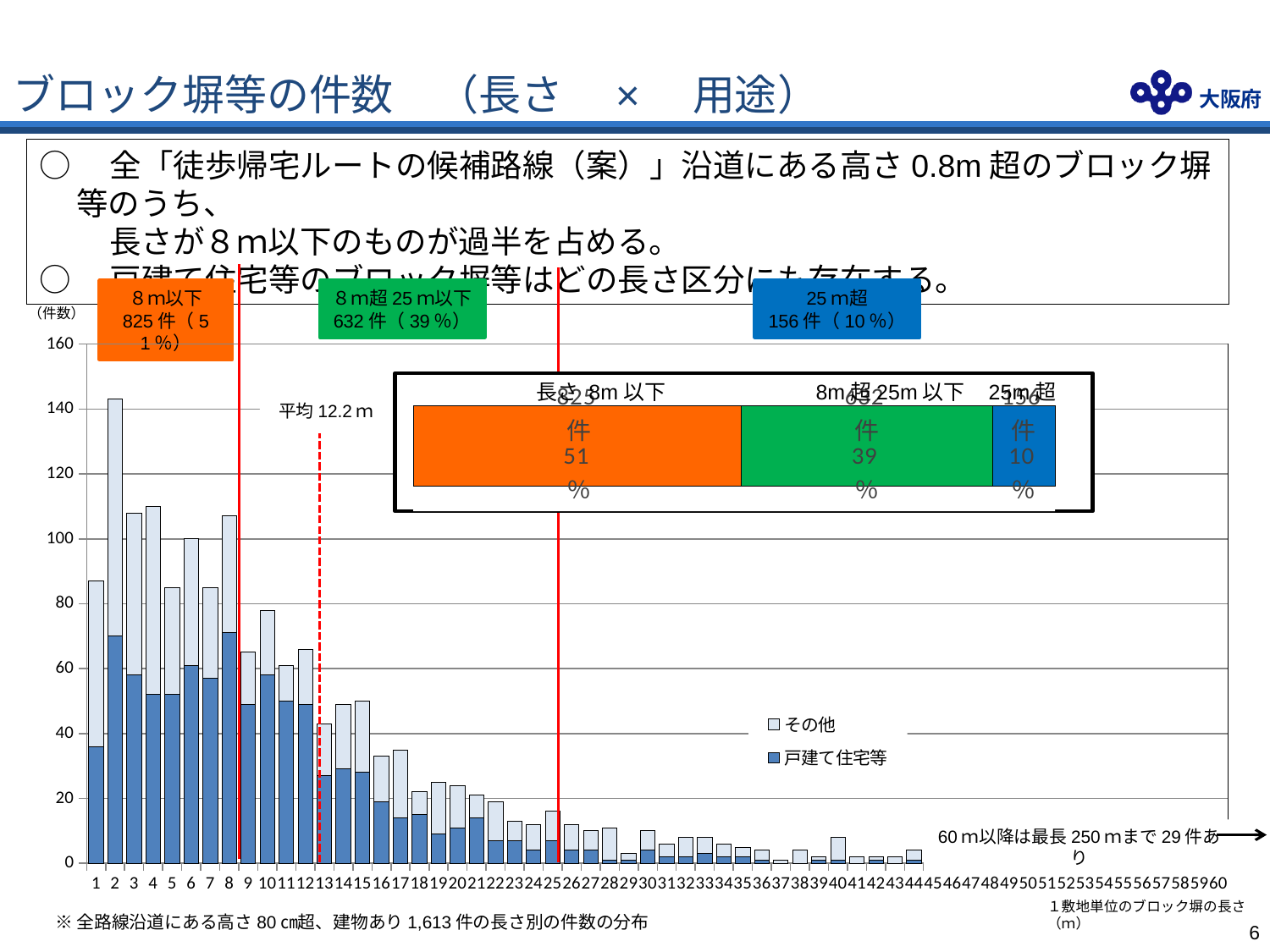

# ブロック塀等の件数　（長さ　×　用途）
○　全「徒歩帰宅ルートの候補路線（案）」沿道にある高さ0.8m超のブロック塀等のうち、
　 　長さが８ｍ以下のものが過半を占める。
○　戸建て住宅等のブロック塀等はどの長さ区分にも存在する。
８ｍ以下
825件（51％）
８ｍ超25ｍ以下
632件（39％）
25ｍ超
156件（10％）
（件数）

### Chart

| Category | 戸建て住宅等 | その他 |
|---|---|---|
| 1 | 36.0 | 51.0 |
| 2 | 70.0 | 73.0 |
| 3 | 58.0 | 50.0 |
| 4 | 52.0 | 58.0 |
| 5 | 52.0 | 33.0 |
| 6 | 61.0 | 39.0 |
| 7 | 57.0 | 28.0 |
| 8 | 71.0 | 36.0 |
| 9 | 49.0 | 16.0 |
| 10 | 58.0 | 20.0 |
| 11 | 50.0 | 11.0 |
| 12 | 49.0 | 17.0 |
| 13 | 27.0 | 16.0 |
| 14 | 29.0 | 20.0 |
| 15 | 28.0 | 22.0 |
| 16 | 19.0 | 14.0 |
| 17 | 14.0 | 21.0 |
| 18 | 15.0 | 7.0 |
| 19 | 9.0 | 16.0 |
| 20 | 11.0 | 13.0 |
| 21 | 14.0 | 7.0 |
| 22 | 7.0 | 12.0 |
| 23 | 7.0 | 6.0 |
| 24 | 4.0 | 8.0 |
| 25 | 7.0 | 9.0 |
| 26 | 4.0 | 8.0 |
| 27 | 4.0 | 6.0 |
| 28 | 1.0 | 10.0 |
| 29 | 1.0 | 2.0 |
| 30 | 4.0 | 6.0 |
| 31 | 2.0 | 4.0 |
| 32 | 2.0 | 6.0 |
| 33 | 3.0 | 5.0 |
| 34 | 2.0 | 4.0 |
| 35 | 2.0 | 3.0 |
| 36 | 1.0 | 3.0 |
| 37 | 0.0 | 1.0 |
| 38 | 0.0 | 4.0 |
| 39 | 1.0 | 1.0 |
| 40 | 1.0 | 7.0 |
| 41 | 0.0 | 2.0 |
| 42 | 1.0 | 1.0 |
| 43 | 0.0 | 2.0 |
| 44 | 1.0 | 3.0 |
| 45 | 0.0 | 1.0 |
| 46 | 0.0 | 1.0 |
| 47 | None | None |
| 48 | 0.0 | 2.0 |
| 49 | None | None |
| 50 | None | None |
| 51 | 1.0 | 2.0 |
| 52 | 0.0 | 2.0 |
| 53 | 0.0 | 1.0 |
| 54 | 0.0 | 3.0 |
| 55 | 0.0 | 1.0 |
| 56 | 0.0 | 2.0 |
| 57 | None | None |
| 58 | 0.0 | 1.0 |
| 59 | 0.0 | 2.0 |
| 60 | None | None |

### Chart

| Category | 8ｍ以下 | ８ｍ超２５ｍ以下 | ２５ｍ超 |
|---|---|---|---|
長さ 8m以下
8m超25m以下
25m超
平均12.2ｍ
60ｍ以降は最長250ｍまで29件あり
１敷地単位のブロック塀の長さ（ｍ）
※全路線沿道にある高さ80㎝超、建物あり1,613件の長さ別の件数の分布
6